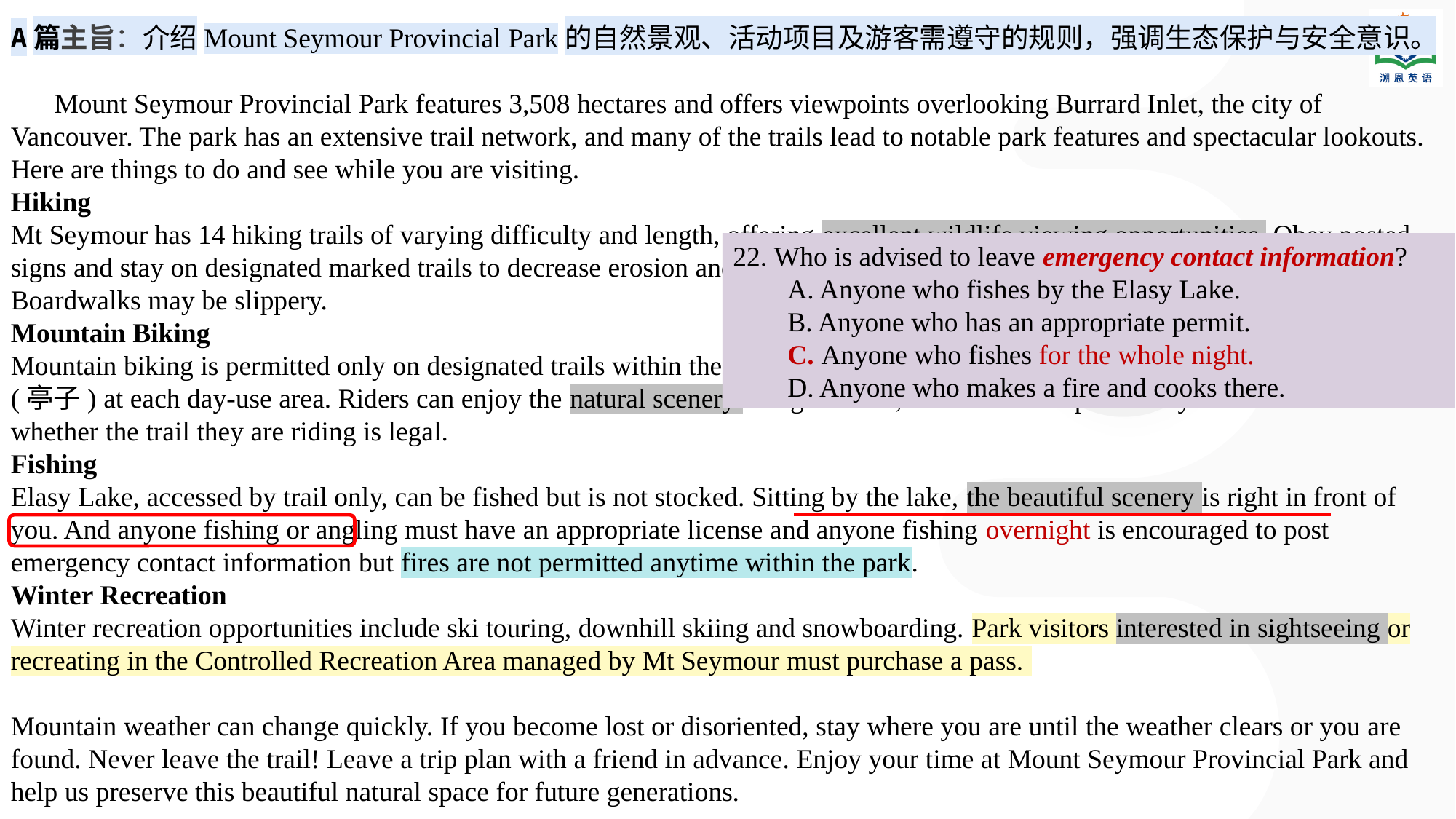

A篇主旨：介绍Mount Seymour Provincial Park的自然景观、活动项目及游客需遵守的规则，强调生态保护与安全意识。
      Mount Seymour Provincial Park features 3,508 hectares and offers viewpoints overlooking Burrard Inlet, the city of Vancouver. The park has an extensive trail network, and many of the trails lead to notable park features and spectacular lookouts. Here are things to do and see while you are visiting.
Hiking
Mt Seymour has 14 hiking trails of varying difficulty and length, offering excellent wildlife viewing opportunities. Obey posted signs and stay on designated marked trails to decrease erosion and trail deterioration, so walking around freely is not allowed. Boardwalks may be slippery.
Mountain Biking
Mountain biking is permitted only on designated trails within the park boundary. Trail maps are available online and on kiosks (亭子) at each day-use area. Riders can enjoy the natural scenery along the trail, and it is the responsibility of the riders to know whether the trail they are riding is legal.
Fishing
Elasy Lake, accessed by trail only, can be fished but is not stocked. Sitting by the lake, the beautiful scenery is right in front of you. And anyone fishing or angling must have an appropriate license and anyone fishing overnight is encouraged to post emergency contact information but fires are not permitted anytime within the park.
Winter Recreation
Winter recreation opportunities include ski touring, downhill skiing and snowboarding. Park visitors interested in sightseeing or recreating in the Controlled Recreation Area managed by Mt Seymour must purchase a pass.

Mountain weather can change quickly. If you become lost or disoriented, stay where you are until the weather clears or you are found. Never leave the trail! Leave a trip plan with a friend in advance. Enjoy your time at Mount Seymour Provincial Park and help us preserve this beautiful natural space for future generations.
22. Who is advised to leave emergency contact information?
A. Anyone who fishes by the Elasy Lake.
B. Anyone who has an appropriate permit.
C. Anyone who fishes for the whole night.
D. Anyone who makes a fire and cooks there.